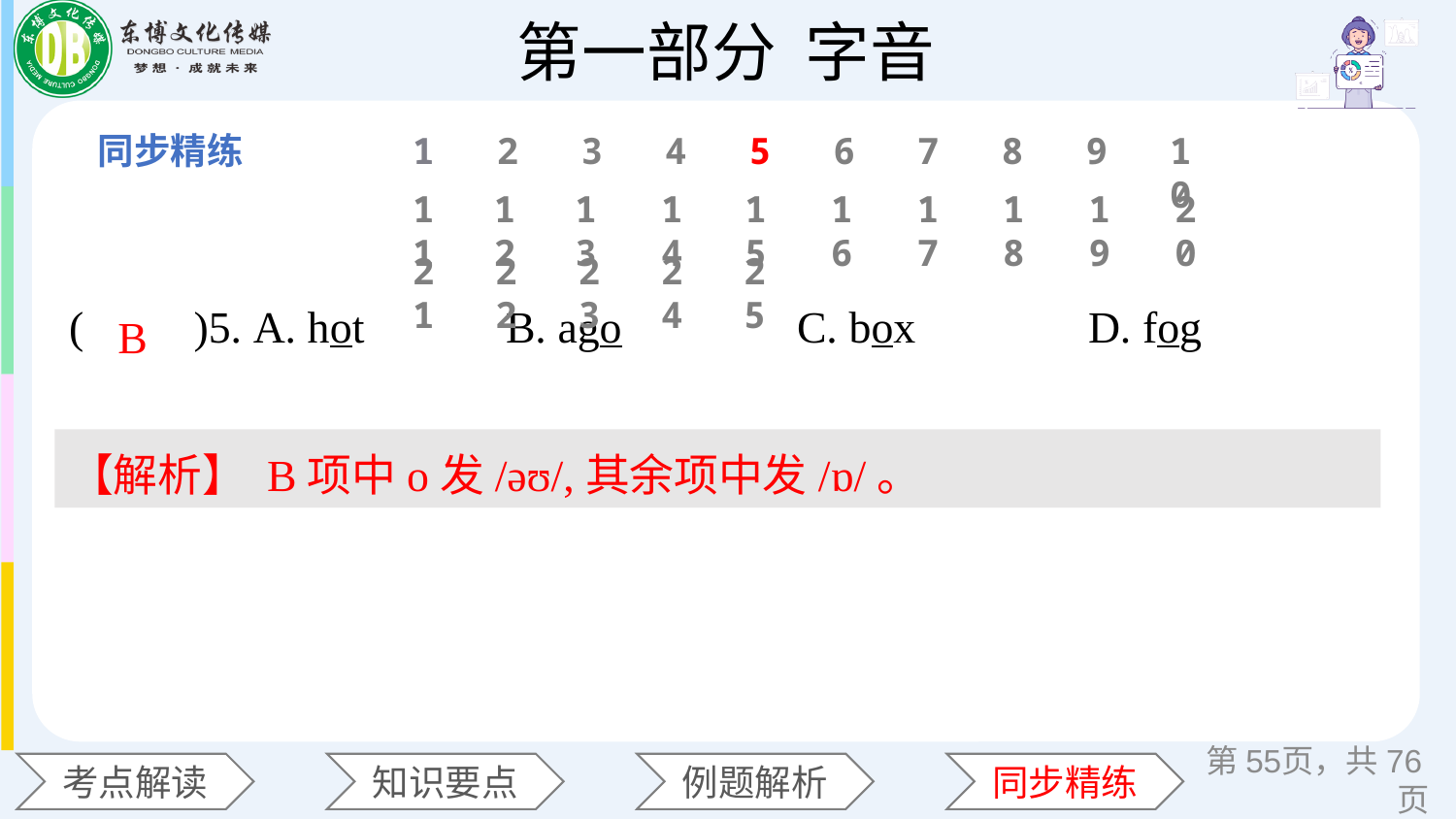

1
2
3
4
5
6
7
8
9
10
11
12
13
14
15
16
17
18
19
20

(　　)5. A. hot    	B. ago    	C. box    	D. fog
21
22
23
24
25
B
【解析】 B项中o发/əʊ/,其余项中发/ɒ/。
第55页，共76页